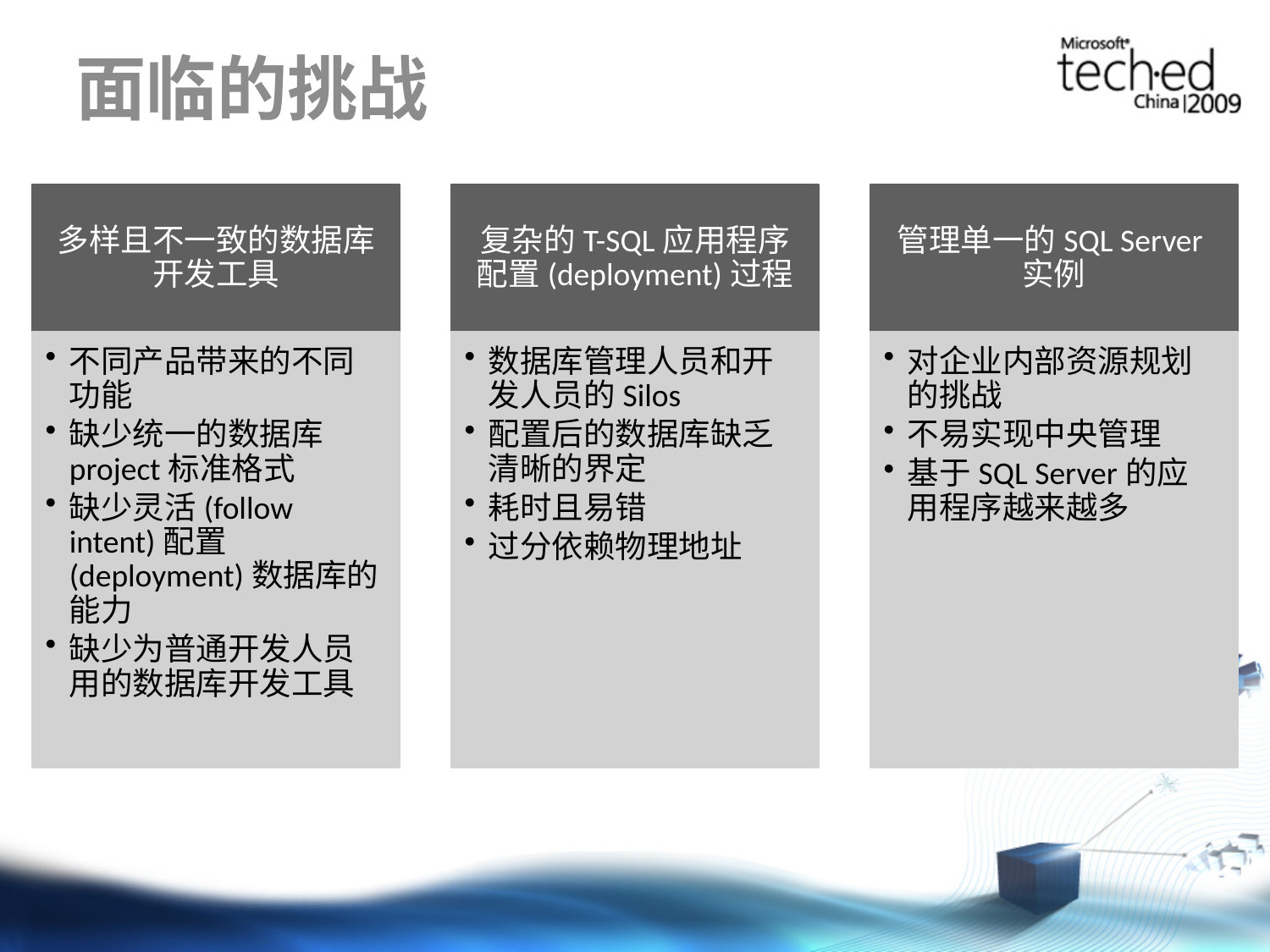

# 面临的挑战

多样且不一致的数据库开发工具

复杂的T-SQL应用程序配置(deployment)过程

管理单一的SQL Server实例

不同产品带来的不同功能
缺少统一的数据库project标准格式
缺少灵活(follow intent)配置(deployment)数据库的能力
缺少为普通开发人员用的数据库开发工具

数据库管理人员和开发人员的Silos
配置后的数据库缺乏清晰的界定
耗时且易错
过分依赖物理地址

对企业内部资源规划的挑战
不易实现中央管理
基于SQL Server的应用程序越来越多